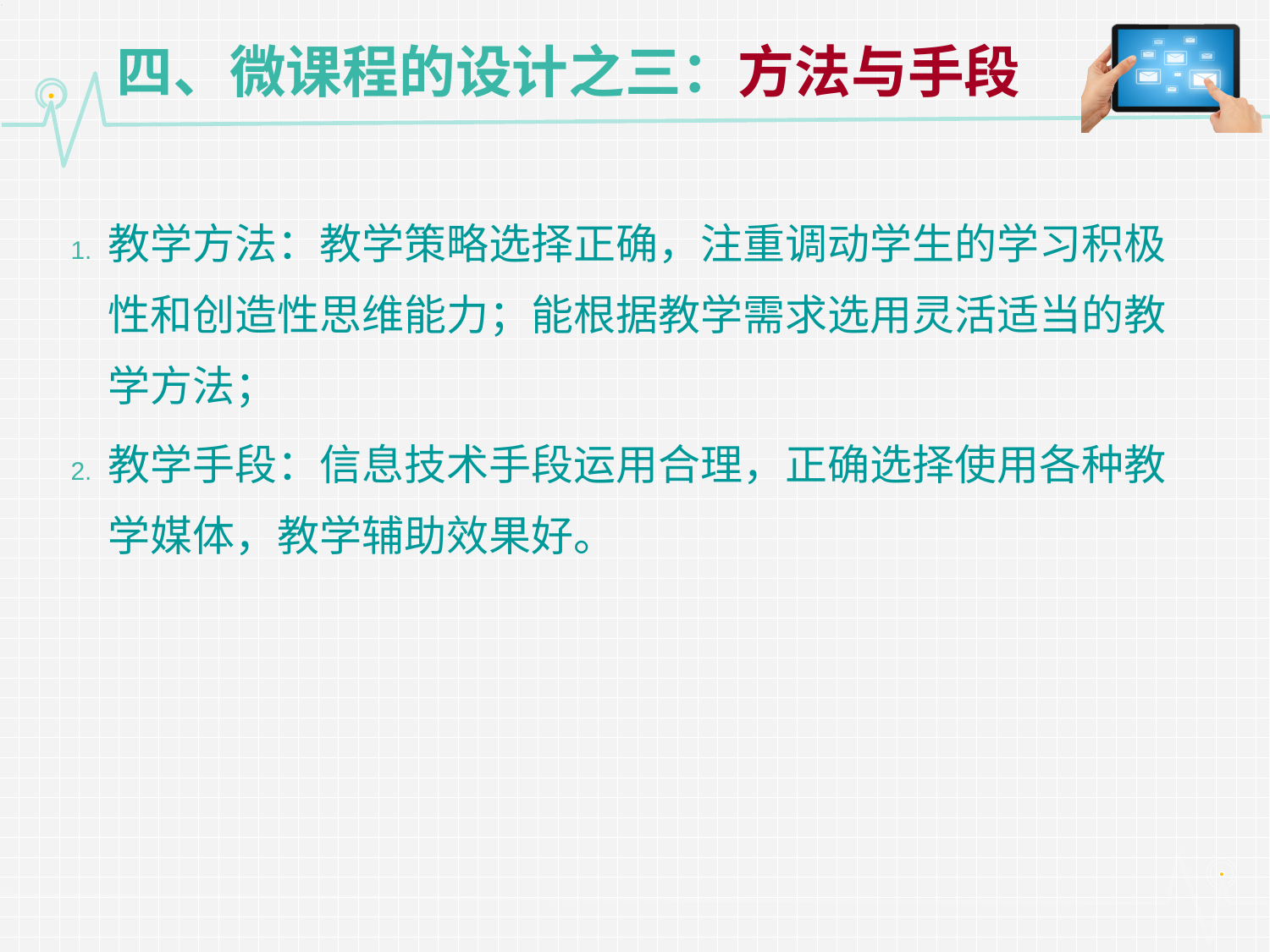

# 四、微课程的设计之三：方法与手段
教学方法：教学策略选择正确，注重调动学生的学习积极性和创造性思维能力；能根据教学需求选用灵活适当的教学方法；
教学手段：信息技术手段运用合理，正确选择使用各种教学媒体，教学辅助效果好。